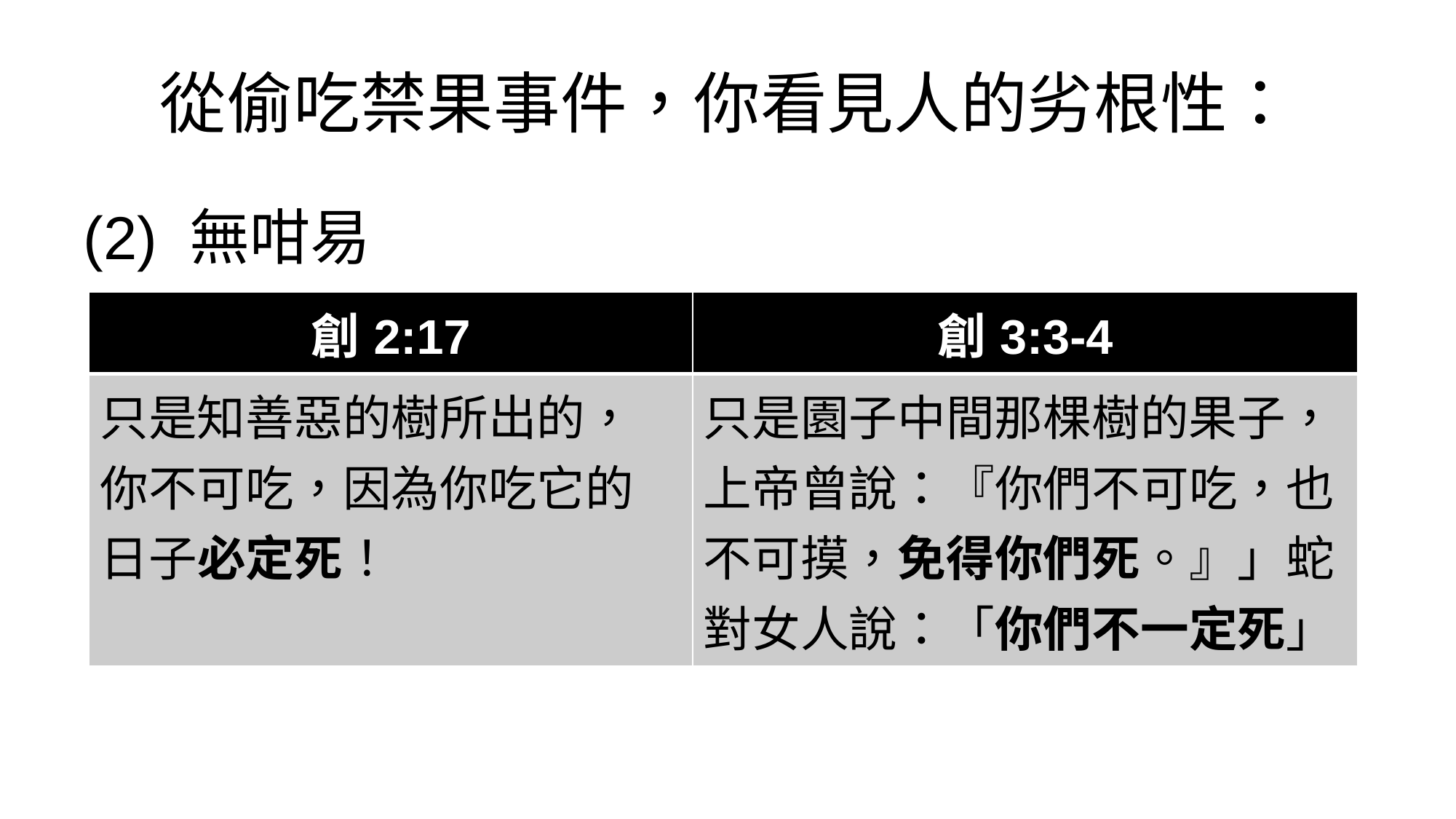

# 從偷吃禁果事件，你看見人的劣根性：
(2) 無咁易

| 創2:17 | 創3:3-4 |
| --- | --- |
| 只是知善惡的樹所出的，你不可吃，因為你吃它的日子必定死！ | 只是園子中間那棵樹的果子，上帝曾說：『你們不可吃，也不可摸，免得你們死。』」蛇對女人說：「你們不一定死」 |